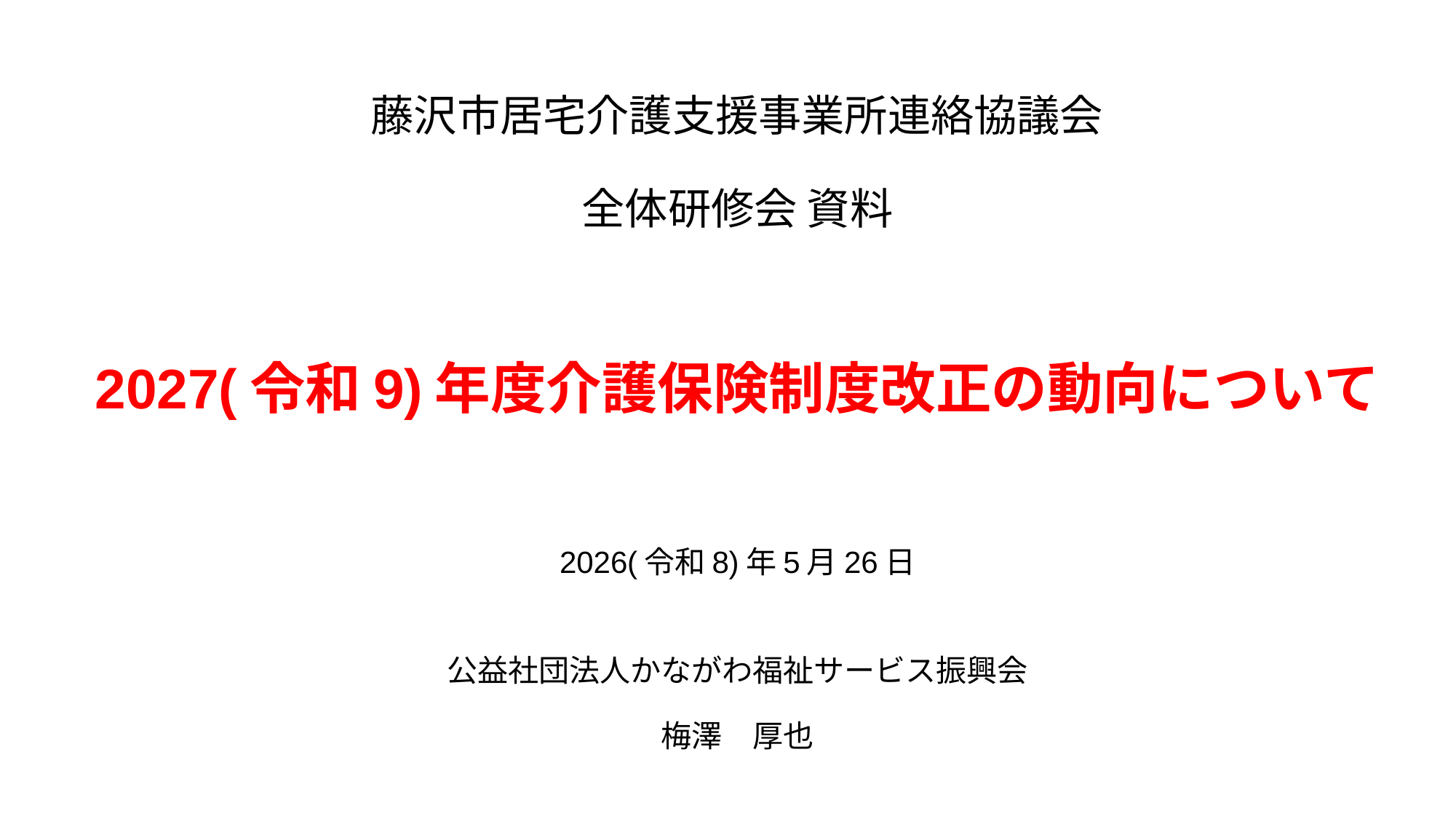

# 藤沢市居宅介護支援事業所連絡協議会 全体研修会 資料 2027(令和9)年度介護保険制度改正の動向について 2026(令和8)年5月26日 公益社団法人かながわ福祉サービス振興会 梅澤　厚也